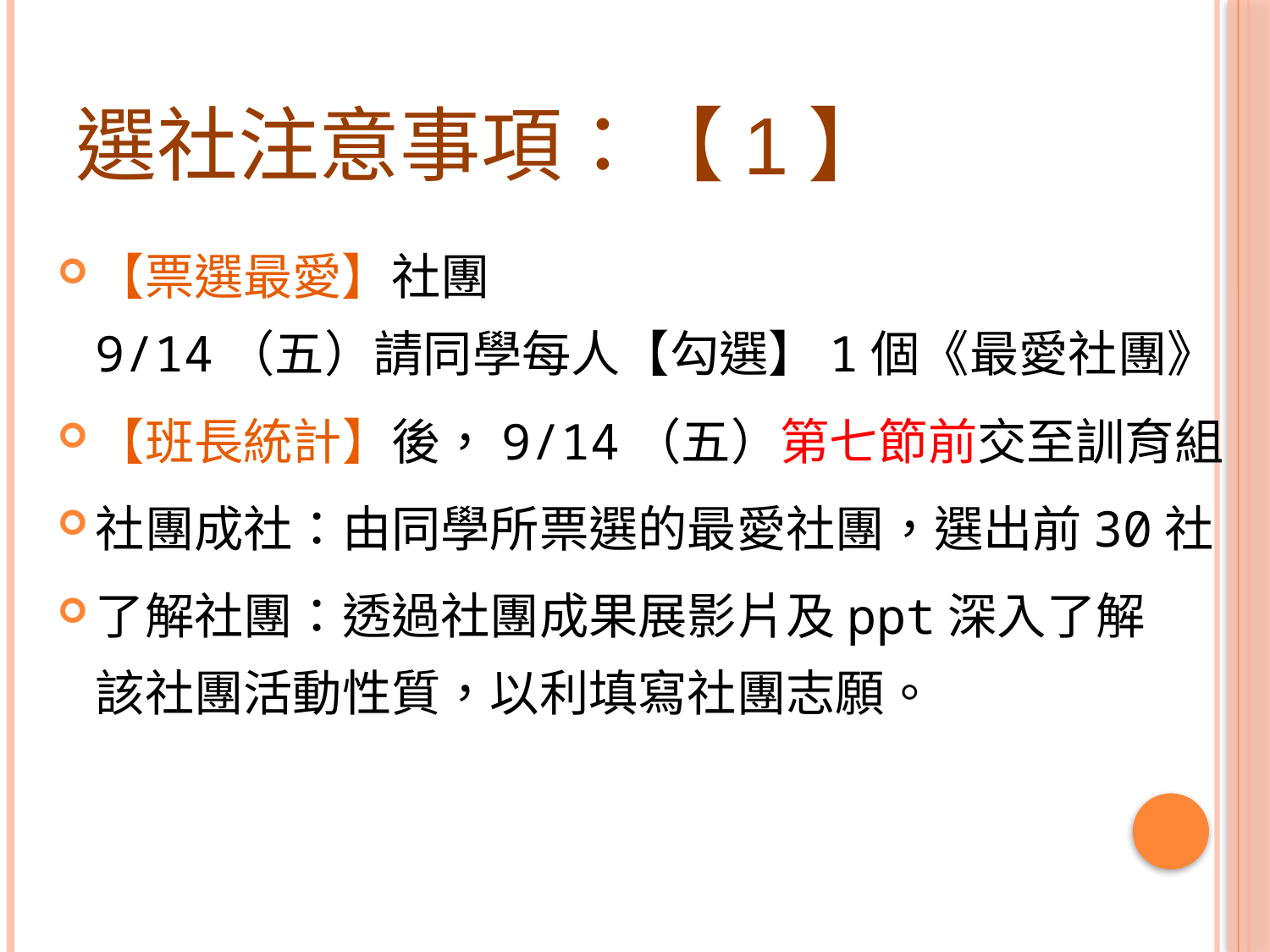

# 選社注意事項：【1】
【票選最愛】社團
9/14（五）請同學每人【勾選】1個《最愛社團》
【班長統計】後，9/14（五）第七節前交至訓育組
社團成社：由同學所票選的最愛社團，選出前30社
了解社團：透過社團成果展影片及ppt深入了解
該社團活動性質，以利填寫社團志願。